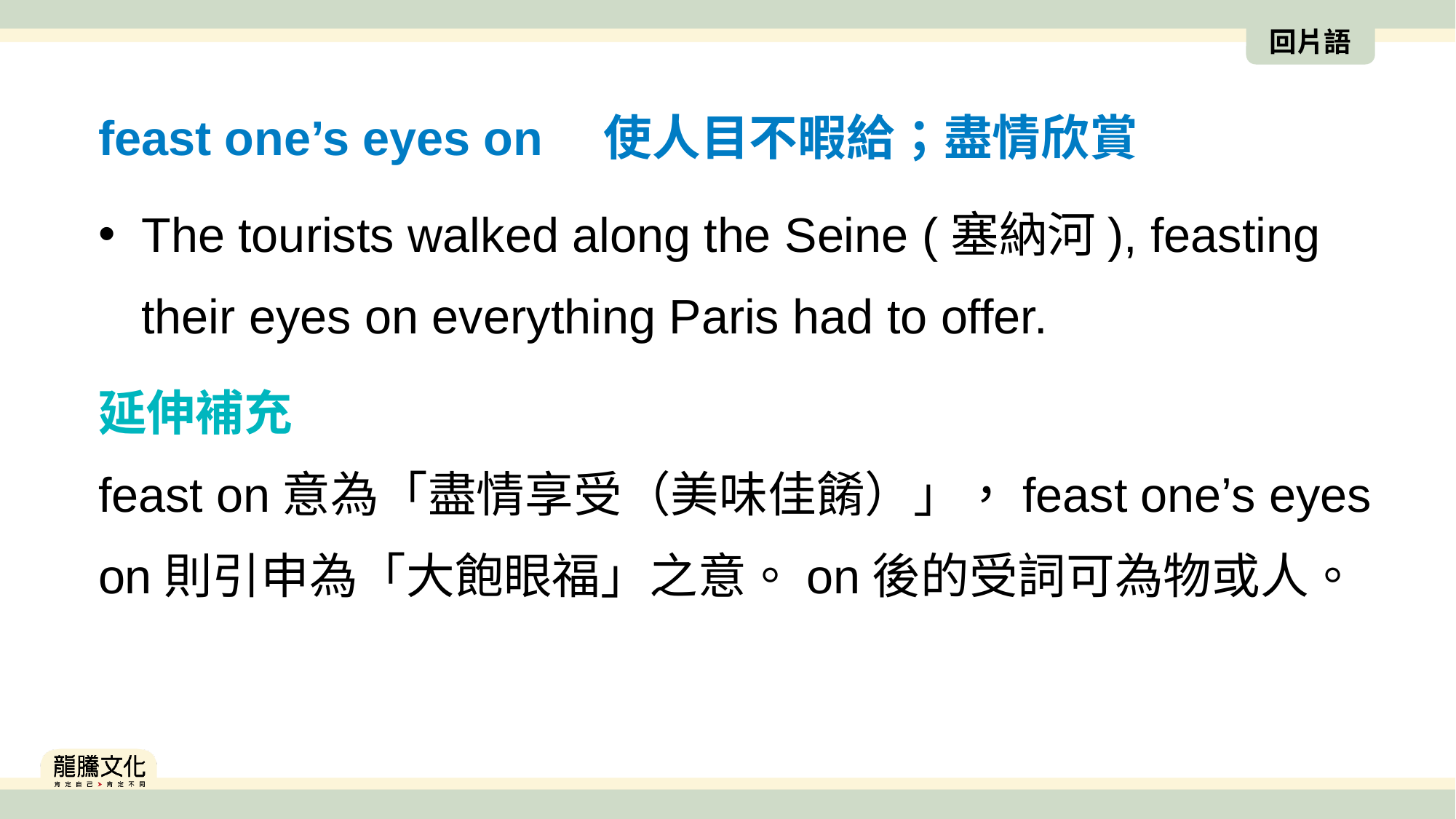

回片語
feast one’s eyes on　使人目不暇給；盡情欣賞
The tourists walked along the Seine (塞納河), feasting their eyes on everything Paris had to offer.
延伸補充
feast on意為「盡情享受（美味佳餚）」，feast one’s eyes on則引申為「大飽眼福」之意。on後的受詞可為物或人。